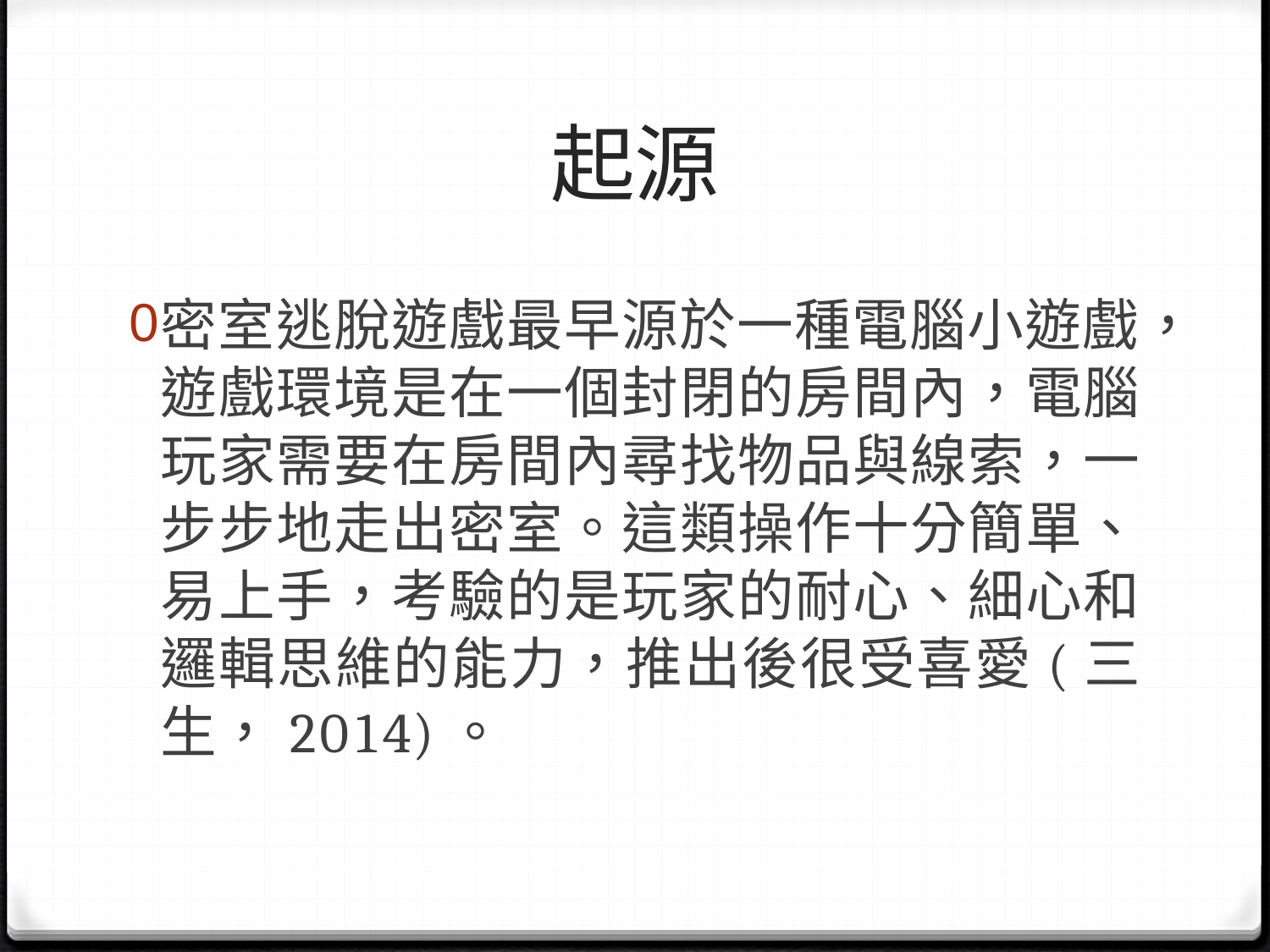

# 起源
密室逃脫遊戲最早源於一種電腦小遊戲，遊戲環境是在一個封閉的房間內，電腦玩家需要在房間內尋找物品與線索，一步步地走出密室。這類操作十分簡單、易上手，考驗的是玩家的耐心、細心和邏輯思維的能力，推出後很受喜愛(三生，2014)。